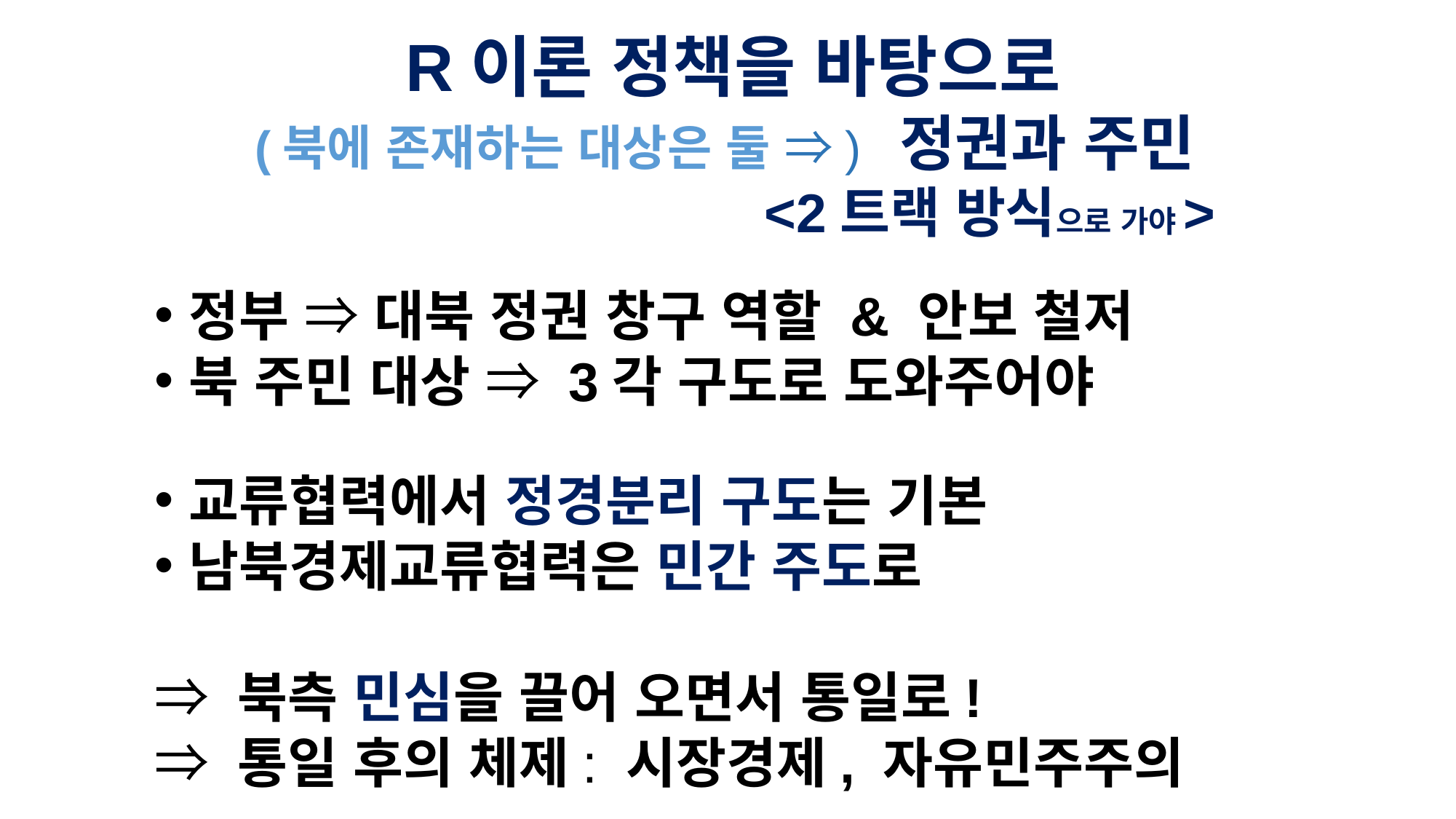

R이론 정책을 바탕으로
(북에 존재하는 대상은 둘 ⇒)  정권과 주민
                                  <2트랙 방식으로 가야>
정부 ⇒ 대북 정권 창구 역할 & 안보 철저
북 주민 대상 ⇒ 3각 구도로 도와주어야
교류협력에서 정경분리 구도는 기본
남북경제교류협력은 민간 주도로

⇒ 북측 민심을 끌어 오면서 통일로!
⇒ 통일 후의 체제: 시장경제, 자유민주주의